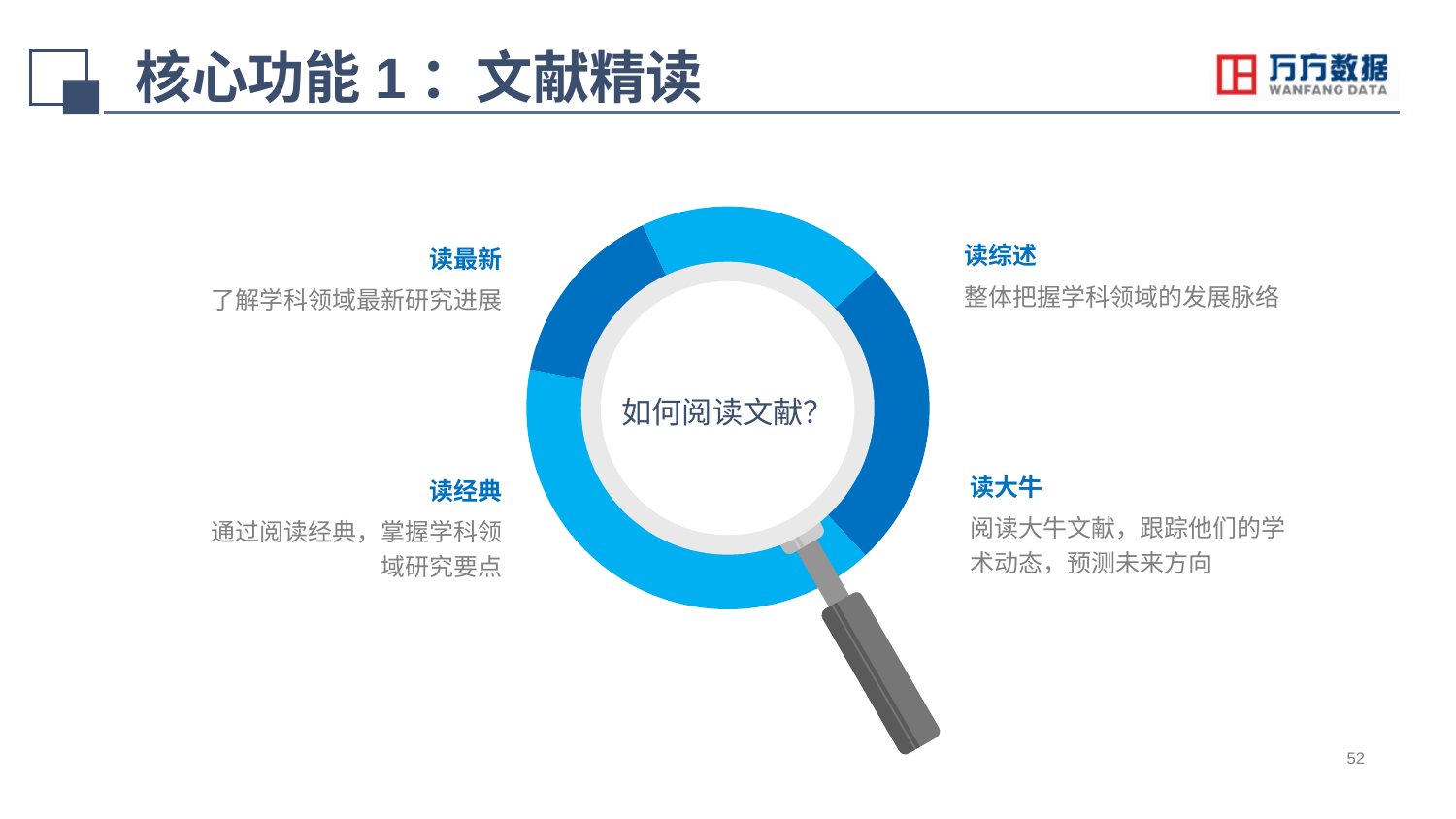

核心功能1：文献精读

### Chart

| Category | 销售额 |
|---|---|
| 1 | 25.0 |
| 2 | 40.0 |
| 3 | 15.0 |
| 4 | 20.0 |
读综述
整体把握学科领域的发展脉络

读最新
了解学科领域最新研究进展

如何阅读文献？
读大牛
阅读大牛文献，跟踪他们的学术动态，预测未来方向
读经典
通过阅读经典，掌握学科领域研究要点
52